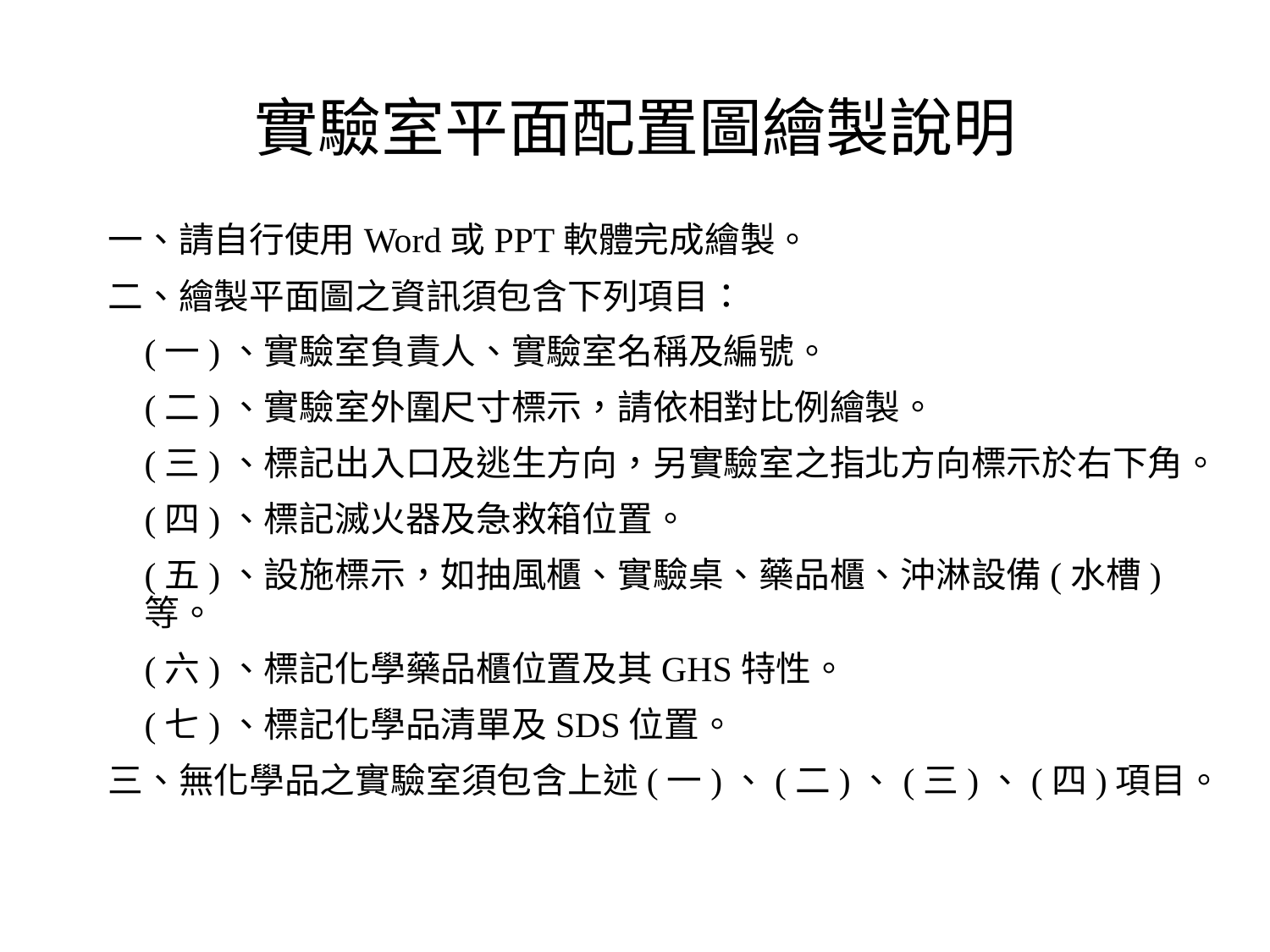

# 實驗室平面配置圖繪製說明
一、請自行使用Word或PPT軟體完成繪製。
二、繪製平面圖之資訊須包含下列項目：
(一)、實驗室負責人、實驗室名稱及編號。
(二)、實驗室外圍尺寸標示，請依相對比例繪製。
(三)、標記出入口及逃生方向，另實驗室之指北方向標示於右下角。
(四)、標記滅火器及急救箱位置。
(五)、設施標示，如抽風櫃、實驗桌、藥品櫃、沖淋設備(水槽)等。
(六)、標記化學藥品櫃位置及其GHS特性。
(七)、標記化學品清單及SDS位置。
三、無化學品之實驗室須包含上述(一)、(二)、(三)、(四)項目。